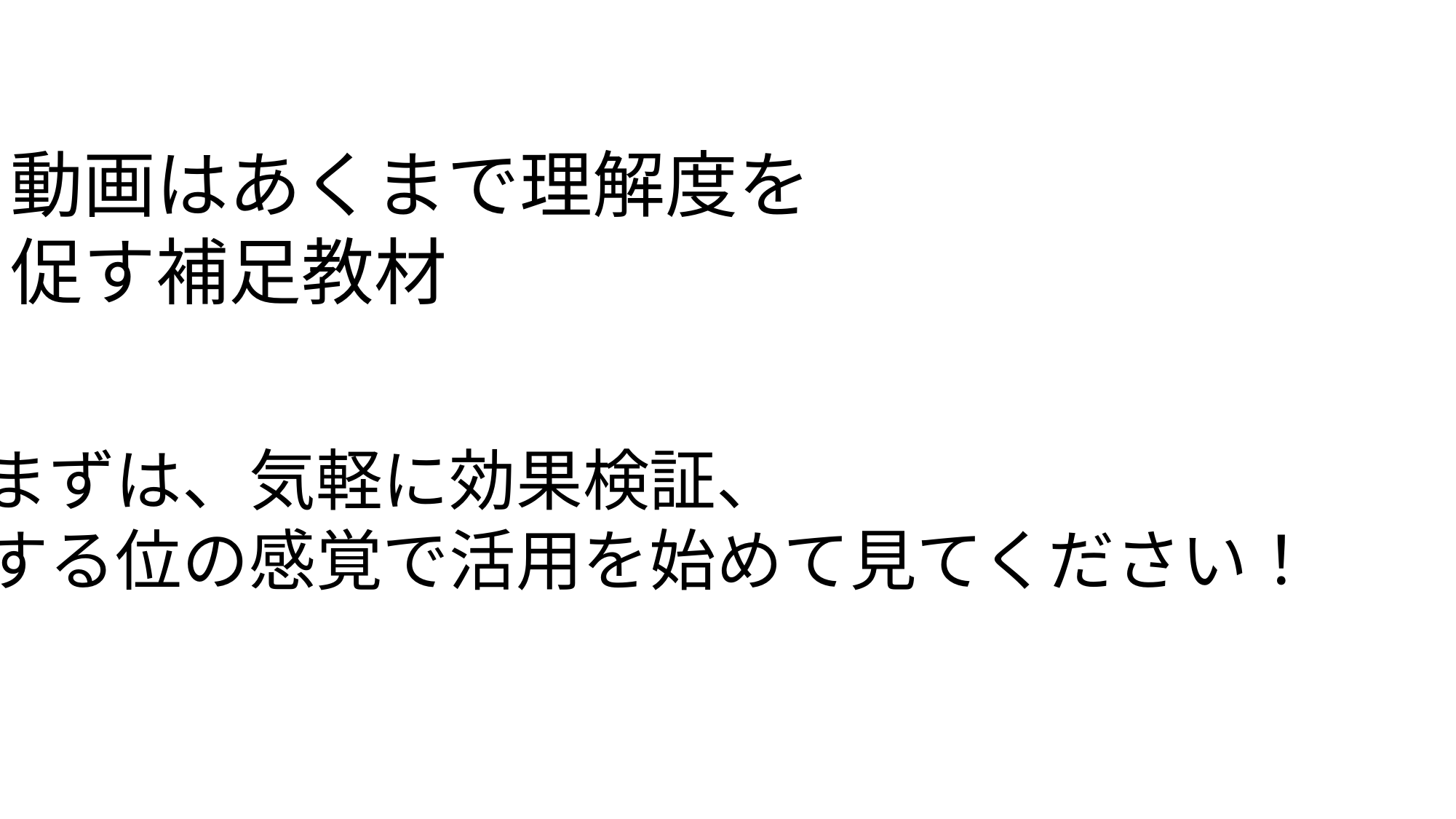

動画はあくまで理解度を
促す補足教材
まずは、気軽に効果検証、
する位の感覚で活用を始めて見てください！